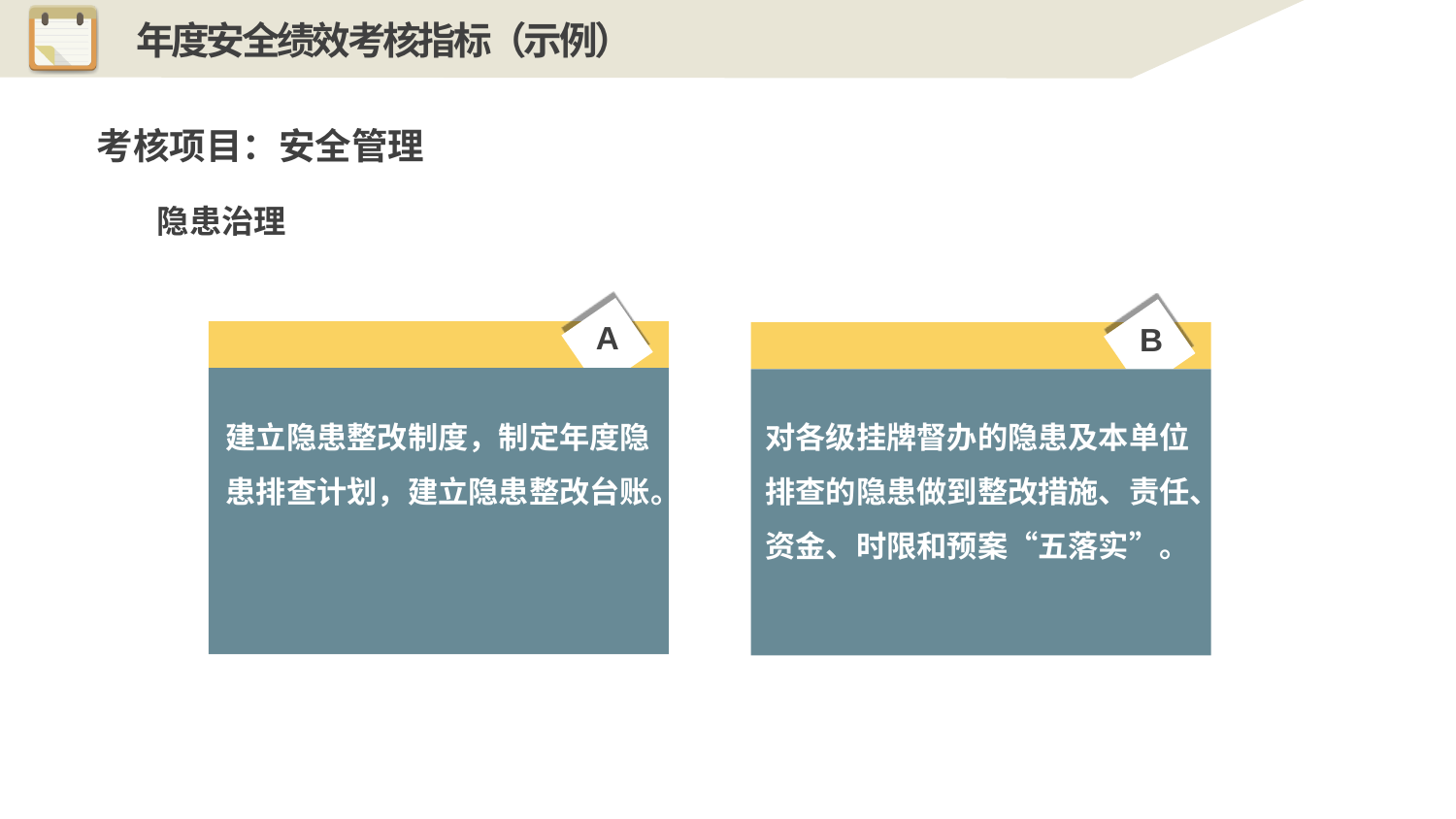

年度安全绩效考核指标（示例）
考核项目：安全管理
隐患治理

A
B
建立隐患整改制度，制定年度隐患排查计划，建立隐患整改台账。
对各级挂牌督办的隐患及本单位排查的隐患做到整改措施、责任、资金、时限和预案“五落实”。